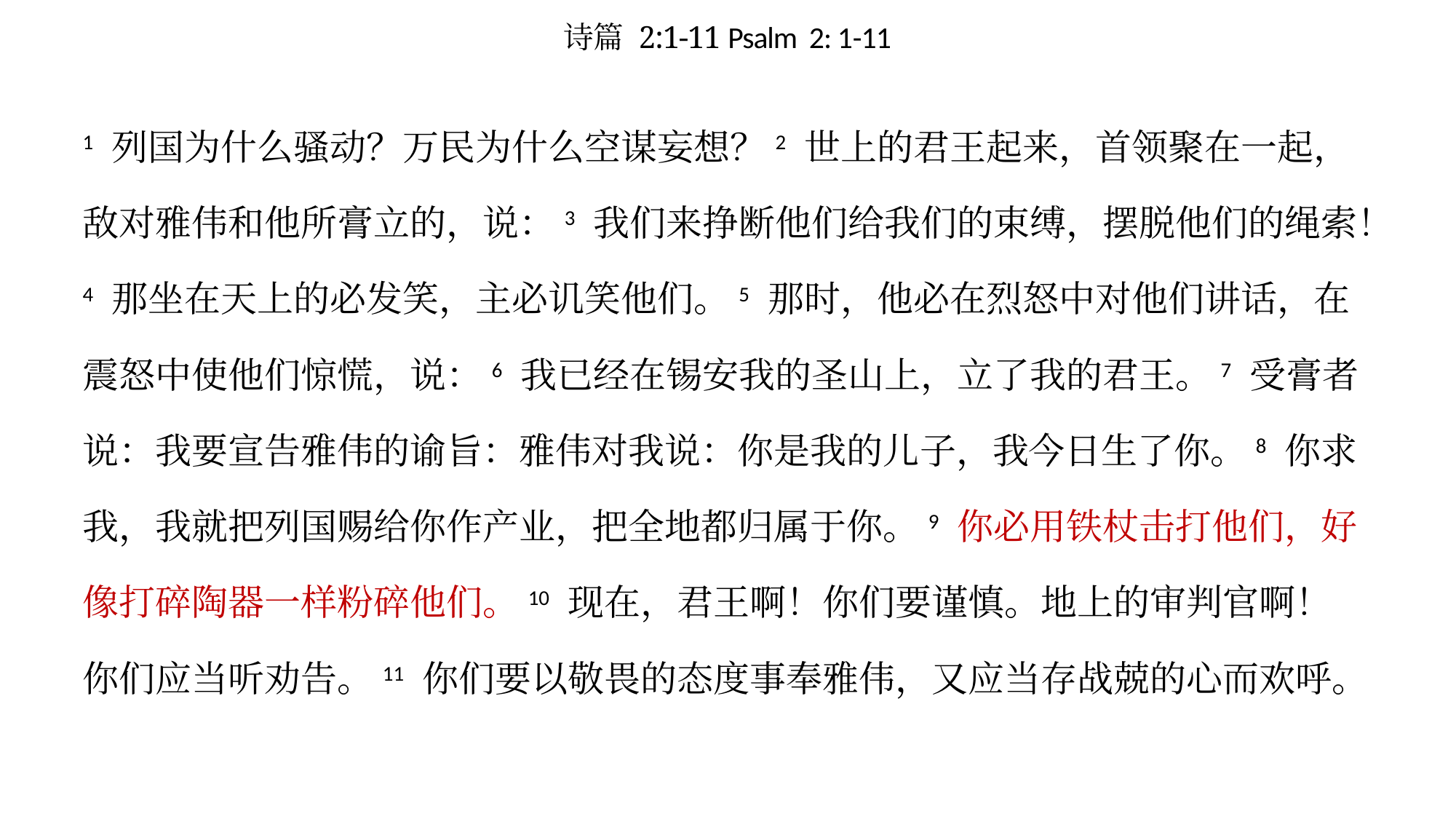

# 诗篇 2:1-11 Psalm  2: 1-11
1 列国为什么骚动？万民为什么空谋妄想？2 世上的君王起来，首领聚在一起，敌对雅伟和他所膏立的，说：3 我们来挣断他们给我们的束缚，摆脱他们的绳索！4 那坐在天上的必发笑，主必讥笑他们。5 那时，他必在烈怒中对他们讲话，在震怒中使他们惊慌，说：6 我已经在锡安我的圣山上，立了我的君王。7 受膏者说：我要宣告雅伟的谕旨：雅伟对我说：你是我的儿子，我今日生了你。8 你求我，我就把列国赐给你作产业，把全地都归属于你。9 你必用铁杖击打他们，好像打碎陶器一样粉碎他们。10 现在，君王啊！你们要谨慎。地上的审判官啊！你们应当听劝告。11 你们要以敬畏的态度事奉雅伟，又应当存战兢的心而欢呼。